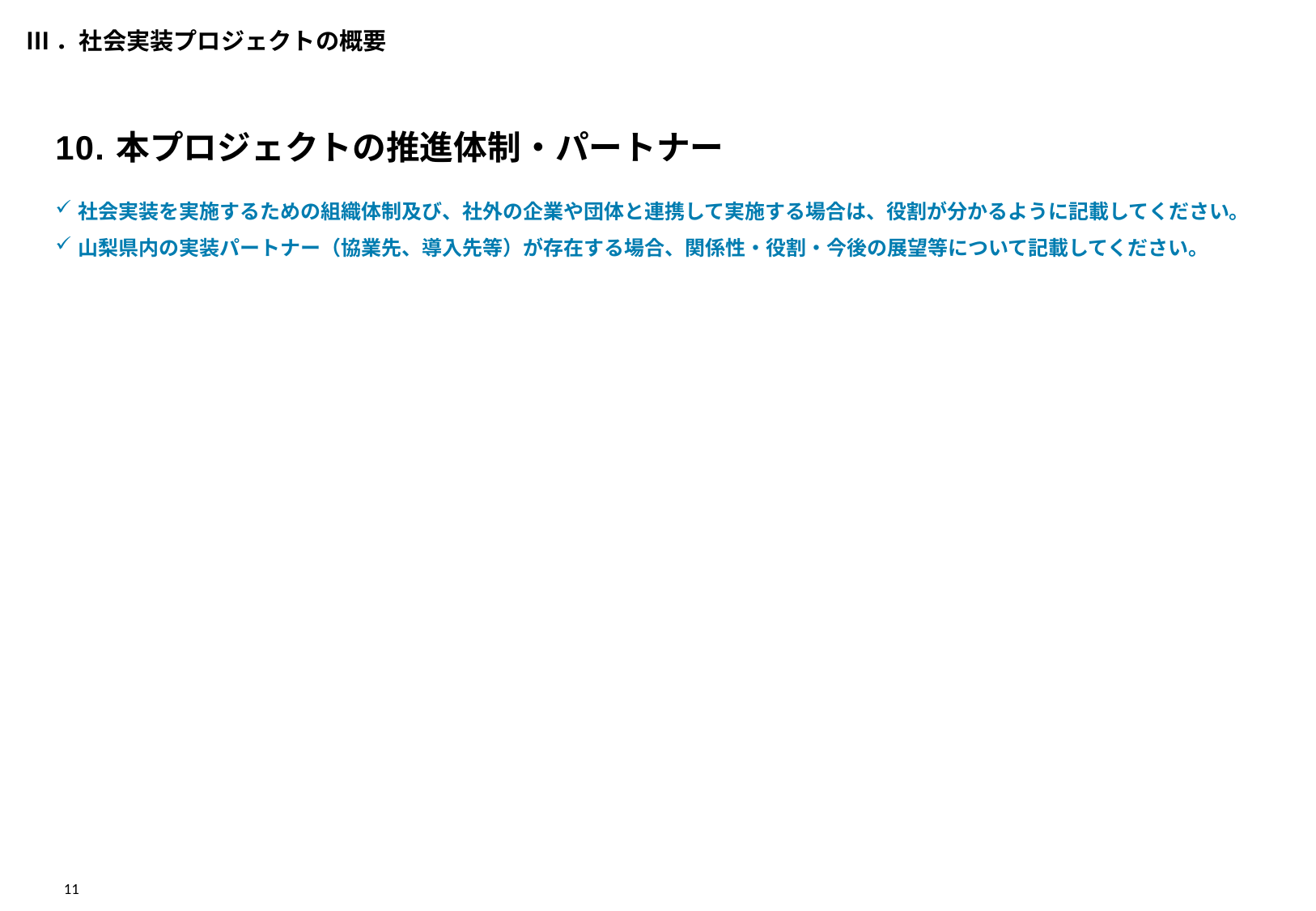

Ⅲ．社会実装プロジェクトの概要
# 本プロジェクトの推進体制・パートナー
社会実装を実施するための組織体制及び、社外の企業や団体と連携して実施する場合は、役割が分かるように記載してください。
山梨県内の実装パートナー（協業先、導入先等）が存在する場合、関係性・役割・今後の展望等について記載してください。
11